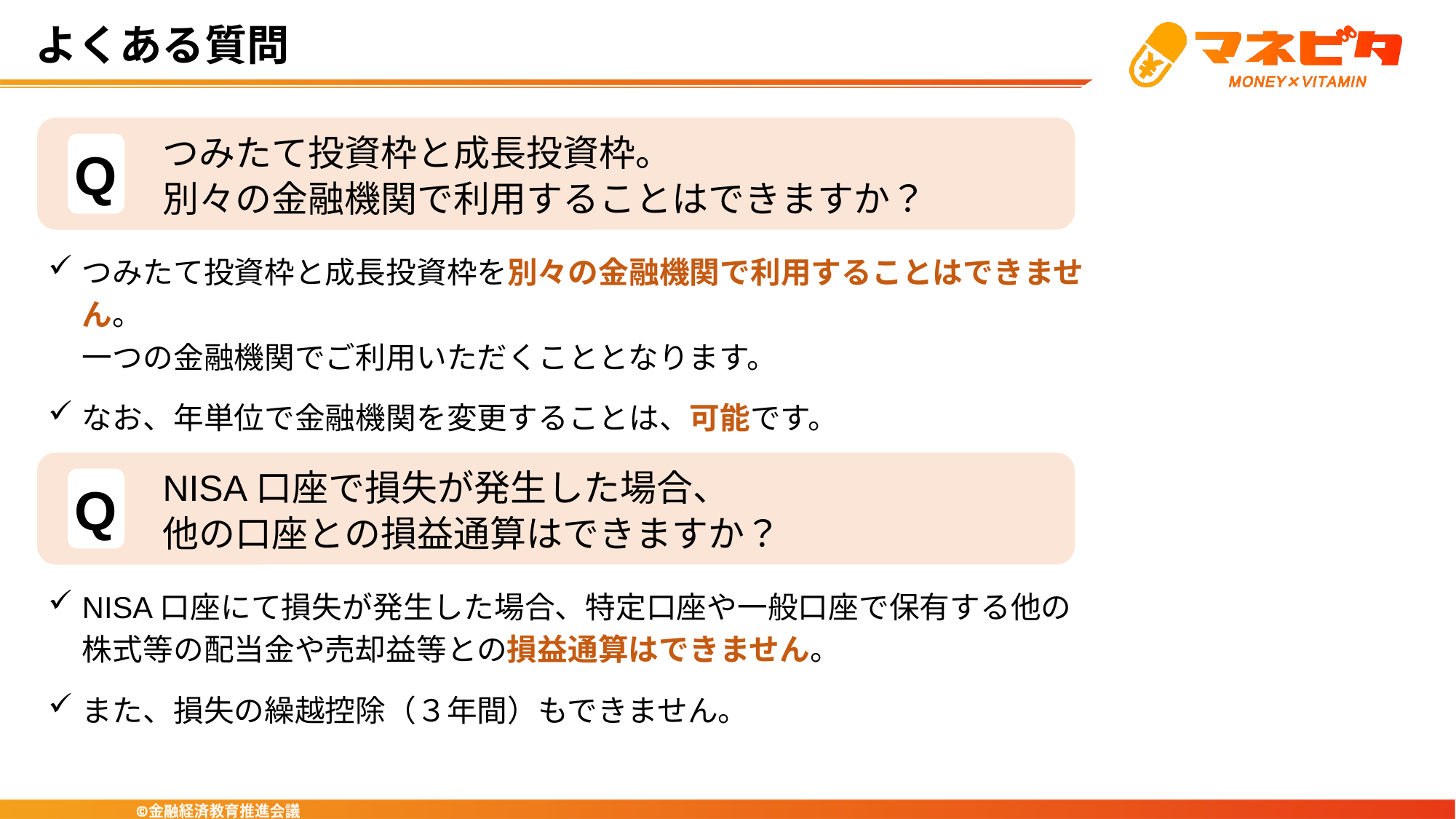

よくある質問
つみたて投資枠と成長投資枠。
別々の金融機関で利用することはできますか？
Q
つみたて投資枠と成長投資枠を別々の金融機関で利用することはできません。
一つの金融機関でご利用いただくこととなります。
なお、年単位で金融機関を変更することは、可能です。
NISA口座で損失が発生した場合、
他の口座との損益通算はできますか？
Q
NISA口座にて損失が発生した場合、特定口座や一般口座で保有する他の株式等の配当金や売却益等との損益通算はできません。
また、損失の繰越控除（３年間）もできません。